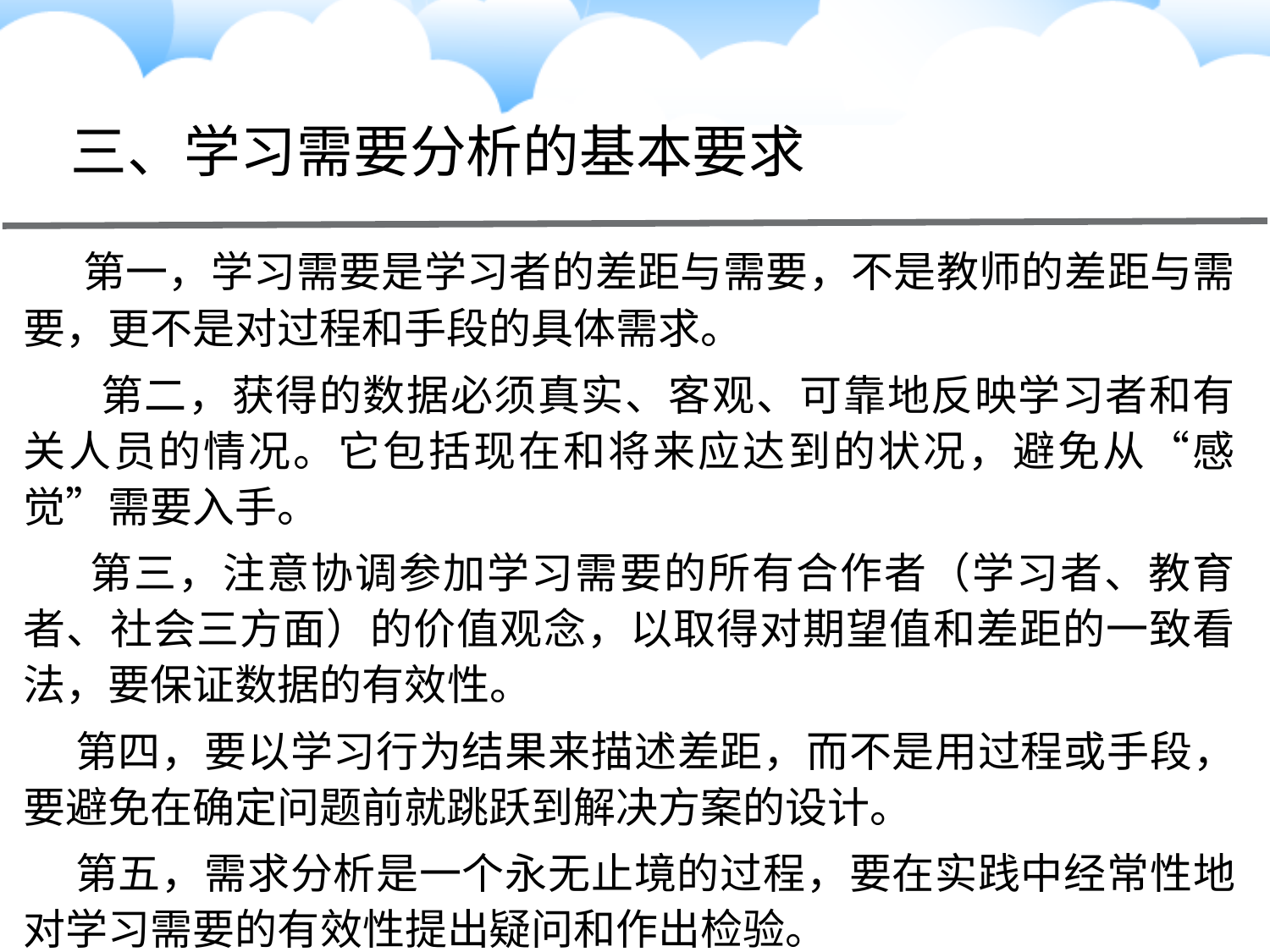

# 三、学习需要分析的基本要求
　 第一，学习需要是学习者的差距与需要，不是教师的差距与需要，更不是对过程和手段的具体需求。
  　第二，获得的数据必须真实、客观、可靠地反映学习者和有关人员的情况。它包括现在和将来应达到的状况，避免从“感觉”需要入手。
　  第三，注意协调参加学习需要的所有合作者（学习者、教育者、社会三方面）的价值观念，以取得对期望值和差距的一致看法，要保证数据的有效性。
    第四，要以学习行为结果来描述差距，而不是用过程或手段，要避免在确定问题前就跳跃到解决方案的设计。
    第五，需求分析是一个永无止境的过程，要在实践中经常性地对学习需要的有效性提出疑问和作出检验。